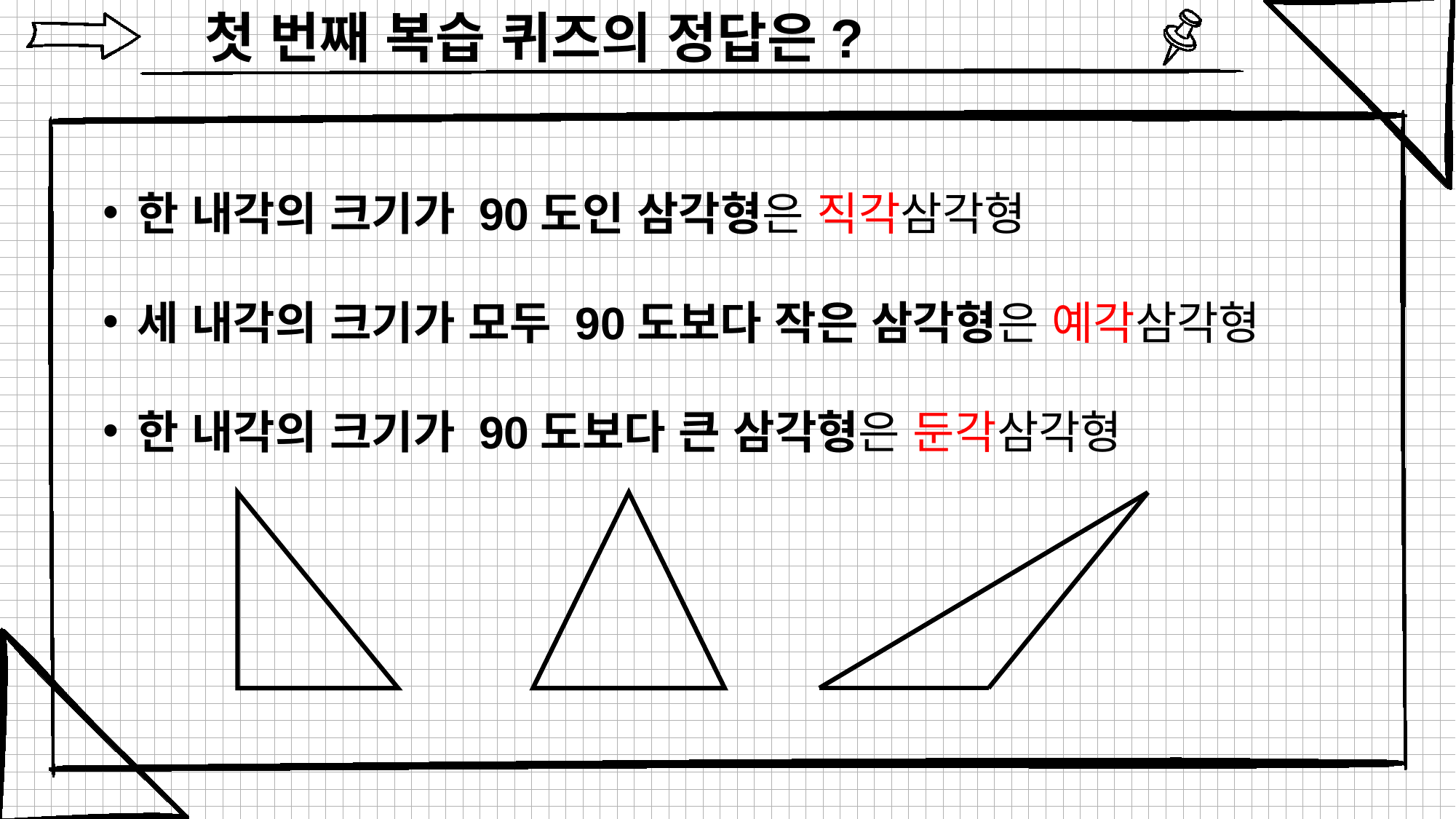

첫 번째 복습 퀴즈의 정답은?

한 내각의 크기가 90도인 삼각형은 직각삼각형

세 내각의 크기가 모두 90도보다 작은 삼각형은 예각삼각형

한 내각의 크기가 90도보다 큰 삼각형은 둔각삼각형

5